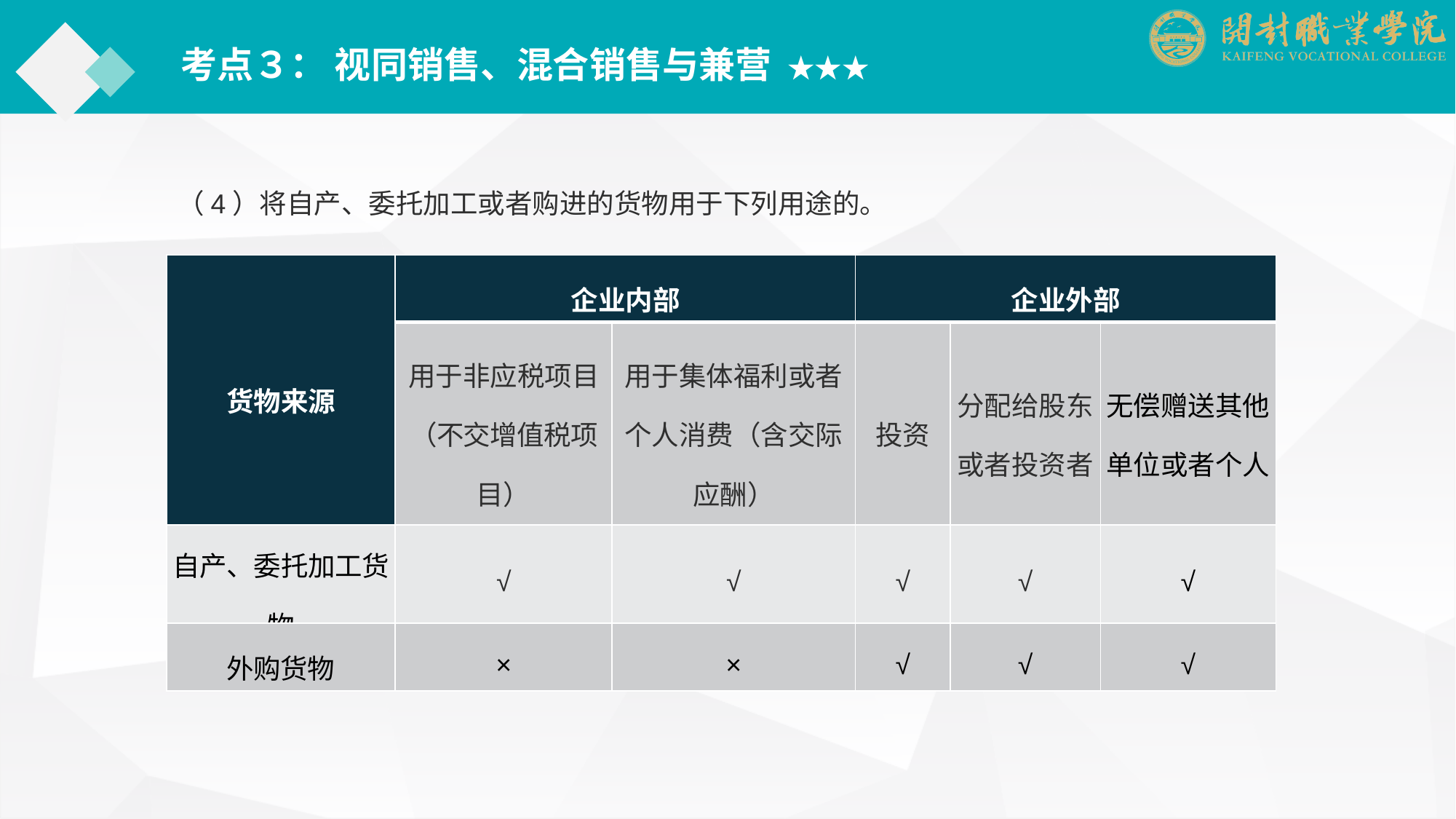

考点３： 视同销售、混合销售与兼营  ★★★
（4）将自产、委托加工或者购进的货物用于下列用途的。
| 货物来源 | 企业内部 |  | 企业外部 |  |  |
| --- | --- | --- | --- | --- | --- |
|  | 用于非应税项目 （不交增值税项目） | 用于集体福利或者个人消费（含交际应酬） | 投资 | 分配给股东或者投资者 | 无偿赠送其他单位或者个人 |
| 自产、委托加工货物 | √ | √ | √ | √ | √ |
| 外购货物 | × | × | √ | √ | √ |